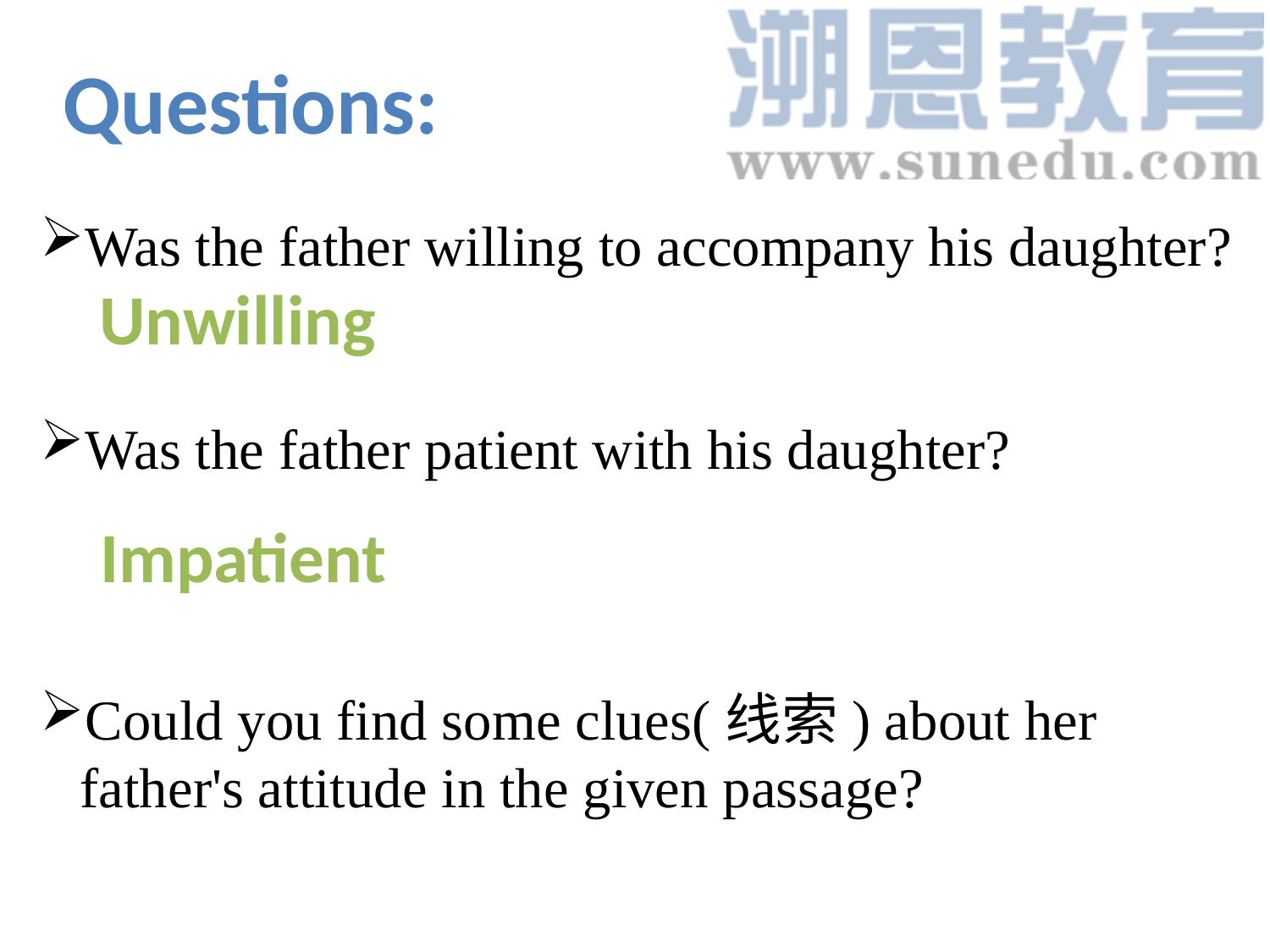

Questions:
Was the father willing to accompany his daughter?

Was the father patient with his daughter?

Could you find some clues(线索) about her father's attitude in the given passage?
Unwilling
Impatient